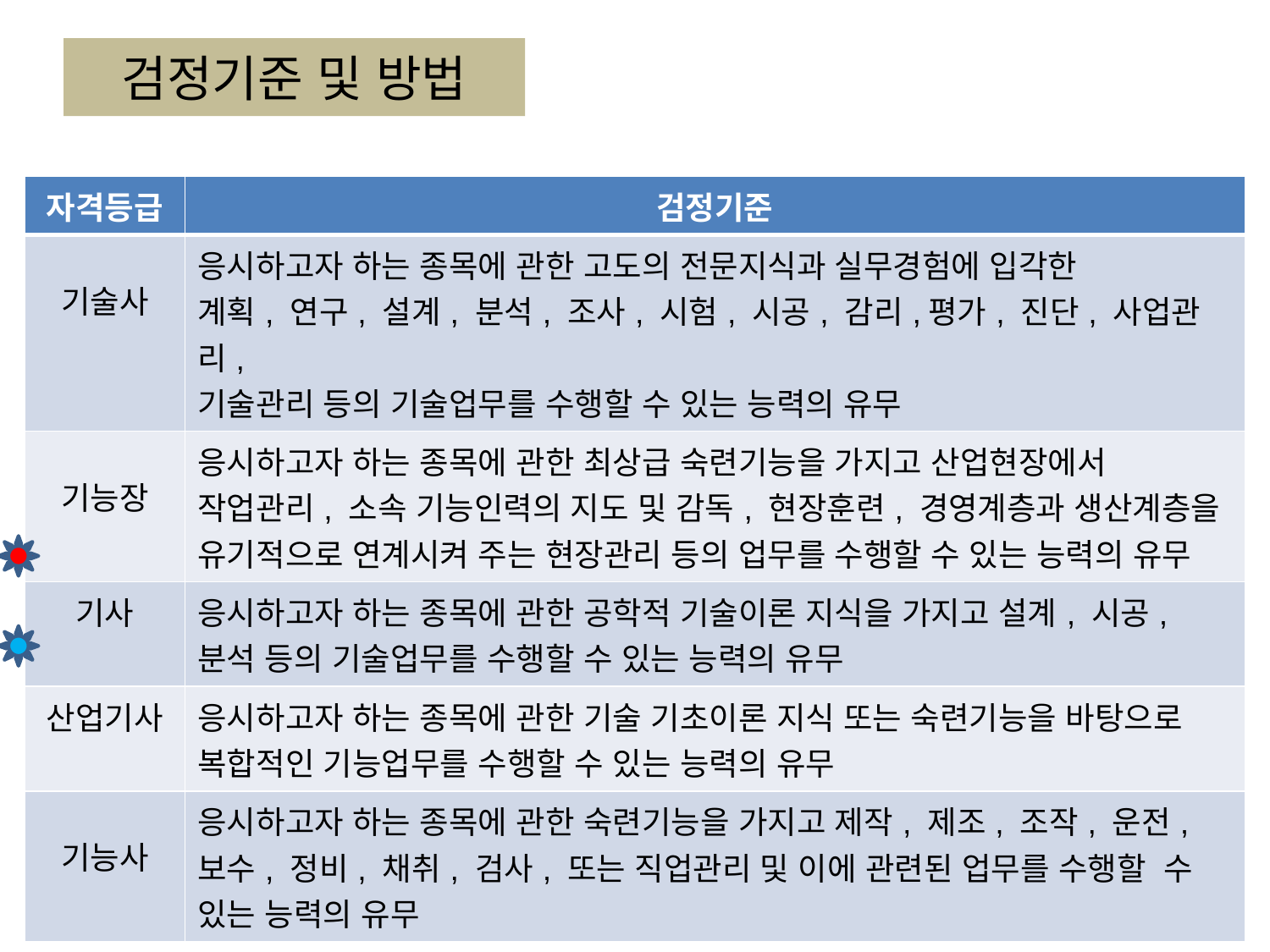

# 검정기준 및 방법
| 자격등급 | 검정기준 |
| --- | --- |
| 기술사 | 응시하고자 하는 종목에 관한 고도의 전문지식과 실무경험에 입각한 계획, 연구, 설계, 분석, 조사, 시험, 시공, 감리,평가, 진단, 사업관리, 기술관리 등의 기술업무를 수행할 수 있는 능력의 유무 |
| 기능장 | 응시하고자 하는 종목에 관한 최상급 숙련기능을 가지고 산업현장에서 작업관리, 소속 기능인력의 지도 및 감독, 현장훈련, 경영계층과 생산계층을 유기적으로 연계시켜 주는 현장관리 등의 업무를 수행할 수 있는 능력의 유무 |
| 기사 | 응시하고자 하는 종목에 관한 공학적 기술이론 지식을 가지고 설계, 시공, 분석 등의 기술업무를 수행할 수 있는 능력의 유무 |
| 산업기사 | 응시하고자 하는 종목에 관한 기술 기초이론 지식 또는 숙련기능을 바탕으로 복합적인 기능업무를 수행할 수 있는 능력의 유무 |
| 기능사 | 응시하고자 하는 종목에 관한 숙련기능을 가지고 제작, 제조, 조작, 운전, 보수, 정비, 채취, 검사, 또는 직업관리 및 이에 관련된 업무를 수행할 수 있는 능력의 유무 |